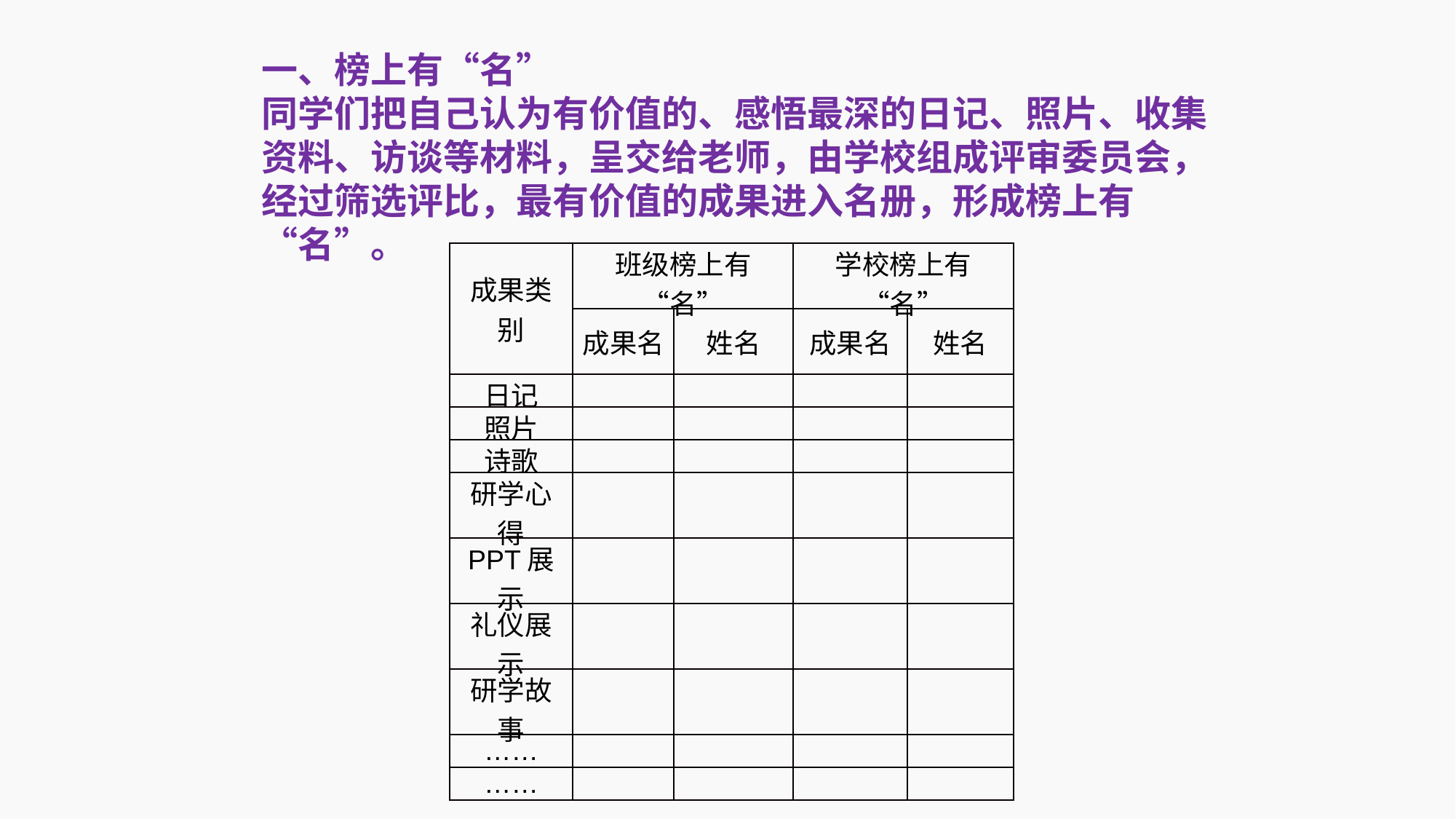

一、榜上有“名”同学们把自己认为有价值的、感悟最深的日记、照片、收集资料、访谈等材料，呈交给老师，由学校组成评审委员会，经过筛选评比，最有价值的成果进入名册，形成榜上有“名”。
| 成果类别 | 班级榜上有“名” |  | 学校榜上有“名” |  |
| --- | --- | --- | --- | --- |
|  | 成果名 | 姓名 | 成果名 | 姓名 |
| 日记 |  |  |  |  |
| 照片 |  |  |  |  |
| 诗歌 |  |  |  |  |
| 研学心得 |  |  |  |  |
| PPT展示 |  |  |  |  |
| 礼仪展示 |  |  |  |  |
| 研学故事 |  |  |  |  |
| …… |  |  |  |  |
| …… |  |  |  |  |